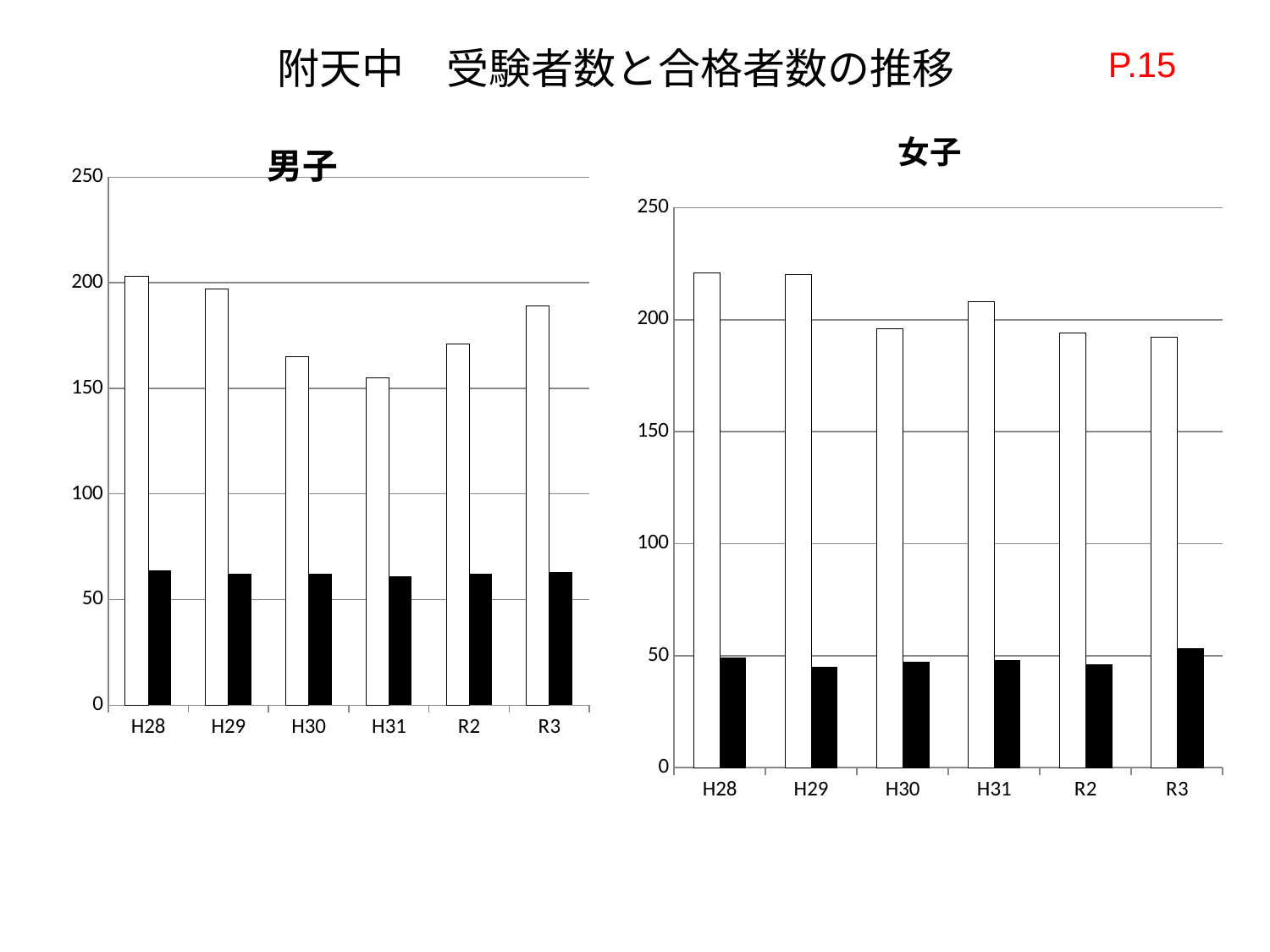

附天中　受験者数と合格者数の推移
P.15

### Chart: 女子

| Category | 受験者 | 合格者 |
|---|---|---|
| H28 | 221.0 | 49.0 |
| H29 | 220.0 | 45.0 |
| H30 | 196.0 | 47.0 |
| H31 | 208.0 | 48.0 |
| R2 | 194.0 | 46.0 |
| R3 | 192.0 | 53.0 |

### Chart: 男子

| Category | 受験者 | 合格者 |
|---|---|---|
| H28 | 203.0 | 64.0 |
| H29 | 197.0 | 62.0 |
| H30 | 165.0 | 62.0 |
| H31 | 155.0 | 61.0 |
| R2 | 171.0 | 62.0 |
| R3 | 189.0 | 63.0 |